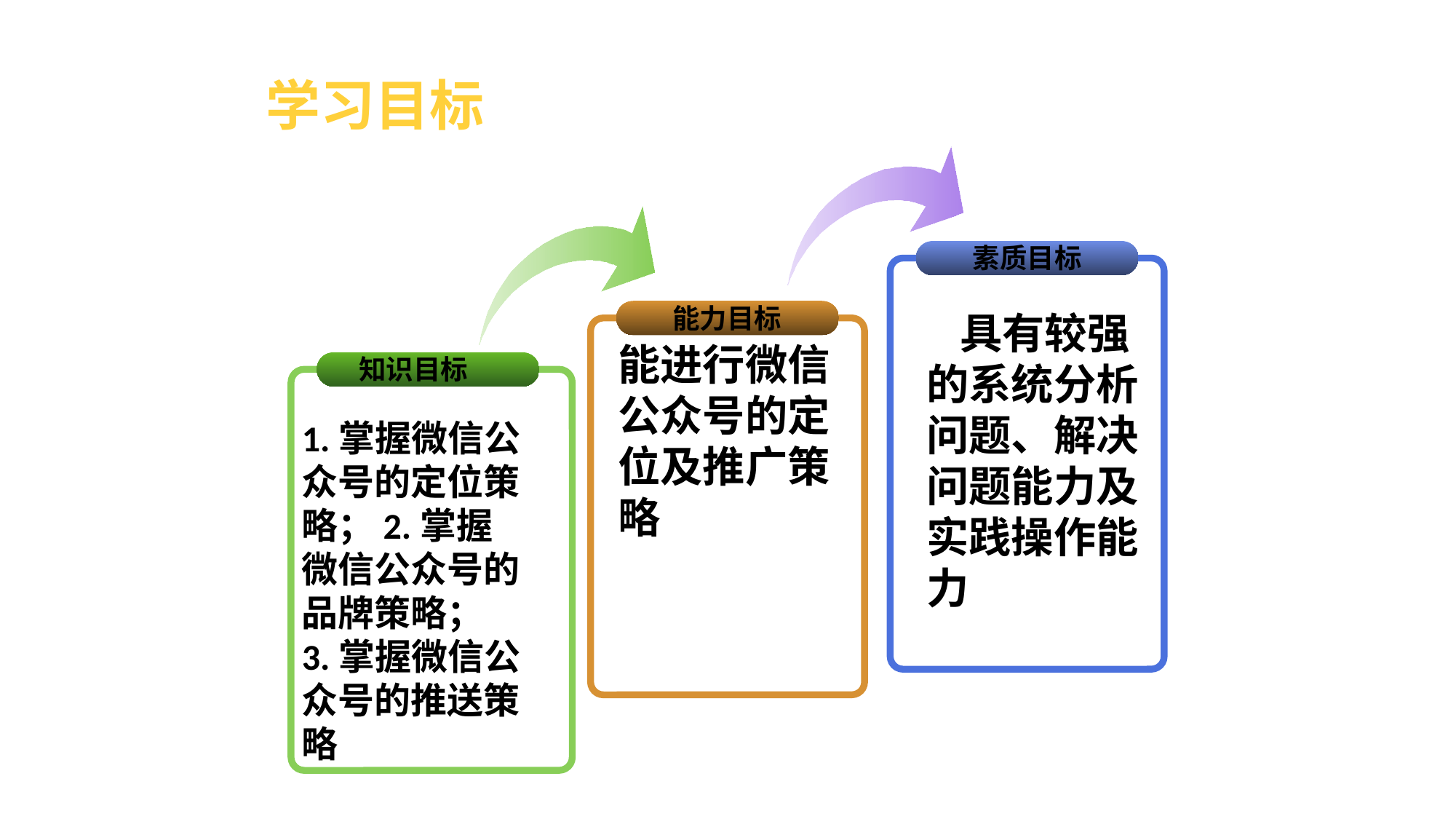

# 学习目标

素质目标

能力目标

   具有较强的系统分析问题、解决问题能力及实践操作能力

能进行微信公众号的定位及推广策略
知识目标

1.掌握微信公众号的定位策略；2.掌握微信公众号的品牌策略；
3.掌握微信公众号的推送策略